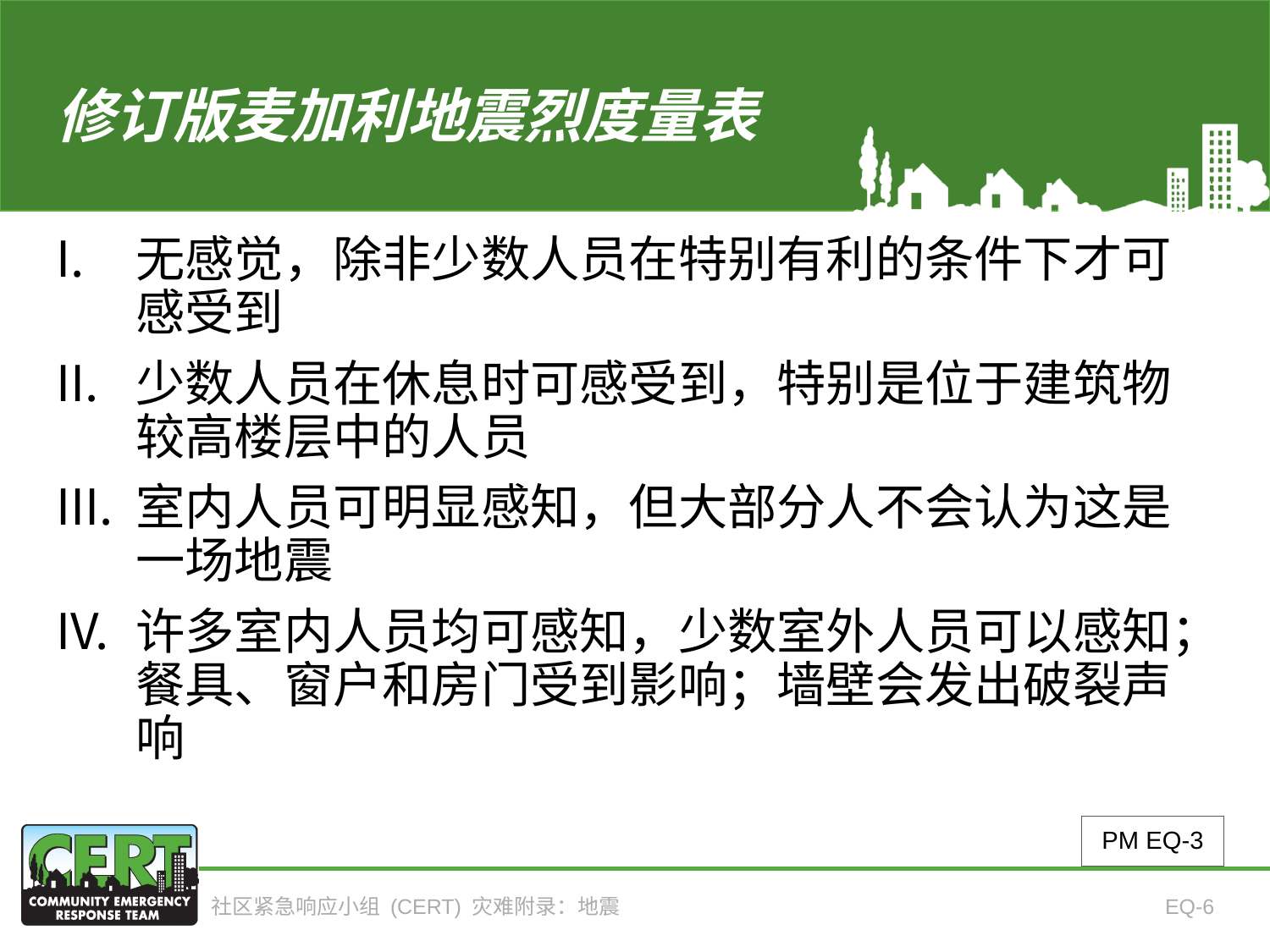

# 修订版麦加利地震烈度量表
无感觉，除非少数人员在特别有利的条件下才可感受到
少数人员在休息时可感受到，特别是位于建筑物较高楼层中的人员
室内人员可明显感知，但大部分人不会认为这是一场地震
许多室内人员均可感知，少数室外人员可以感知；餐具、窗户和房门受到影响；墙壁会发出破裂声响
PM EQ-3
社区紧急响应小组 (CERT) 灾难附录：地震
EQ-6